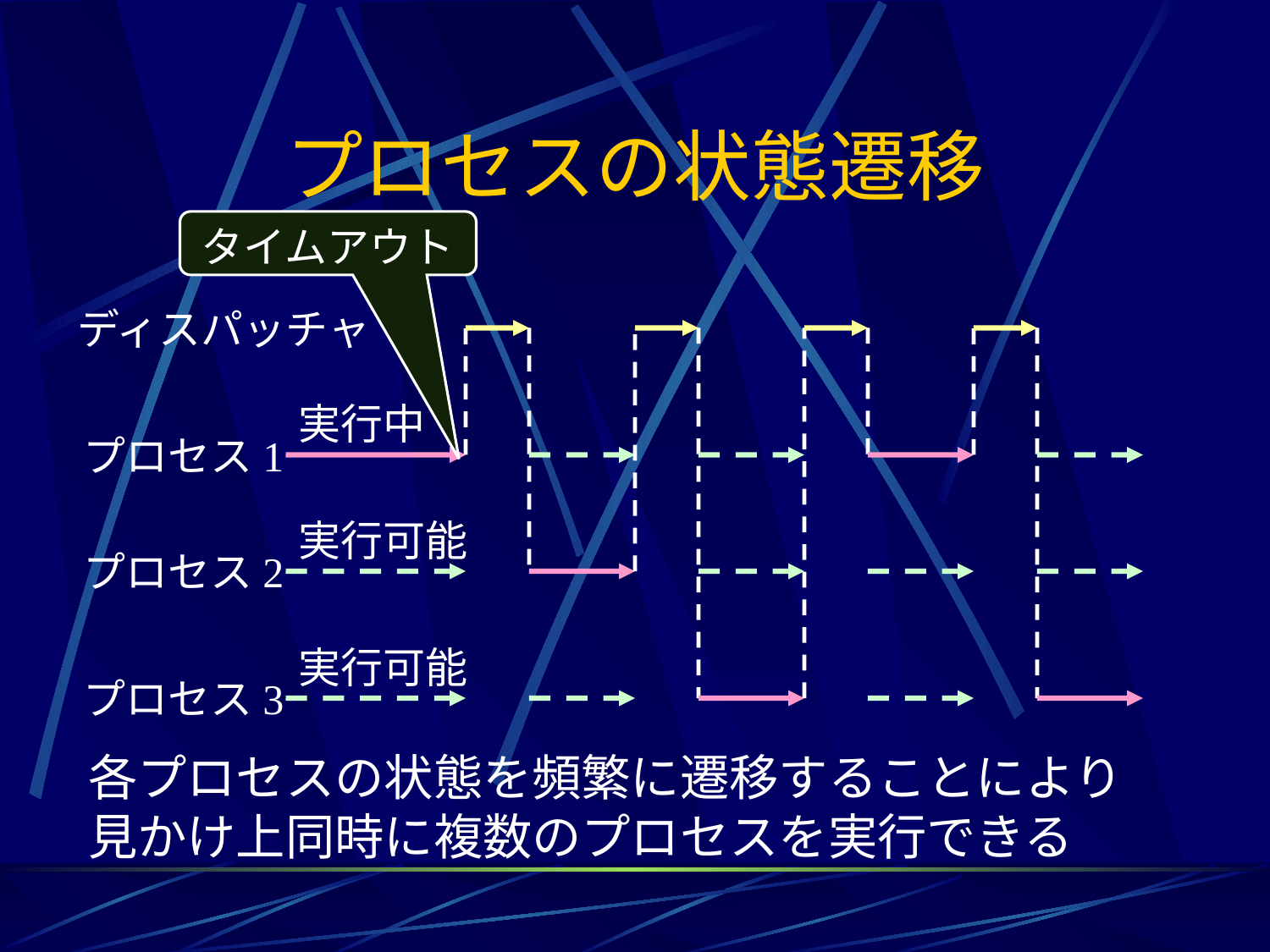

# プロセスの状態遷移
タイムアウト
ディスパッチャ

実行中

プロセス1

実行可能

実行可能

プロセス2

プロセス3
各プロセスの状態を頻繁に遷移することにより
見かけ上同時に複数のプロセスを実行できる